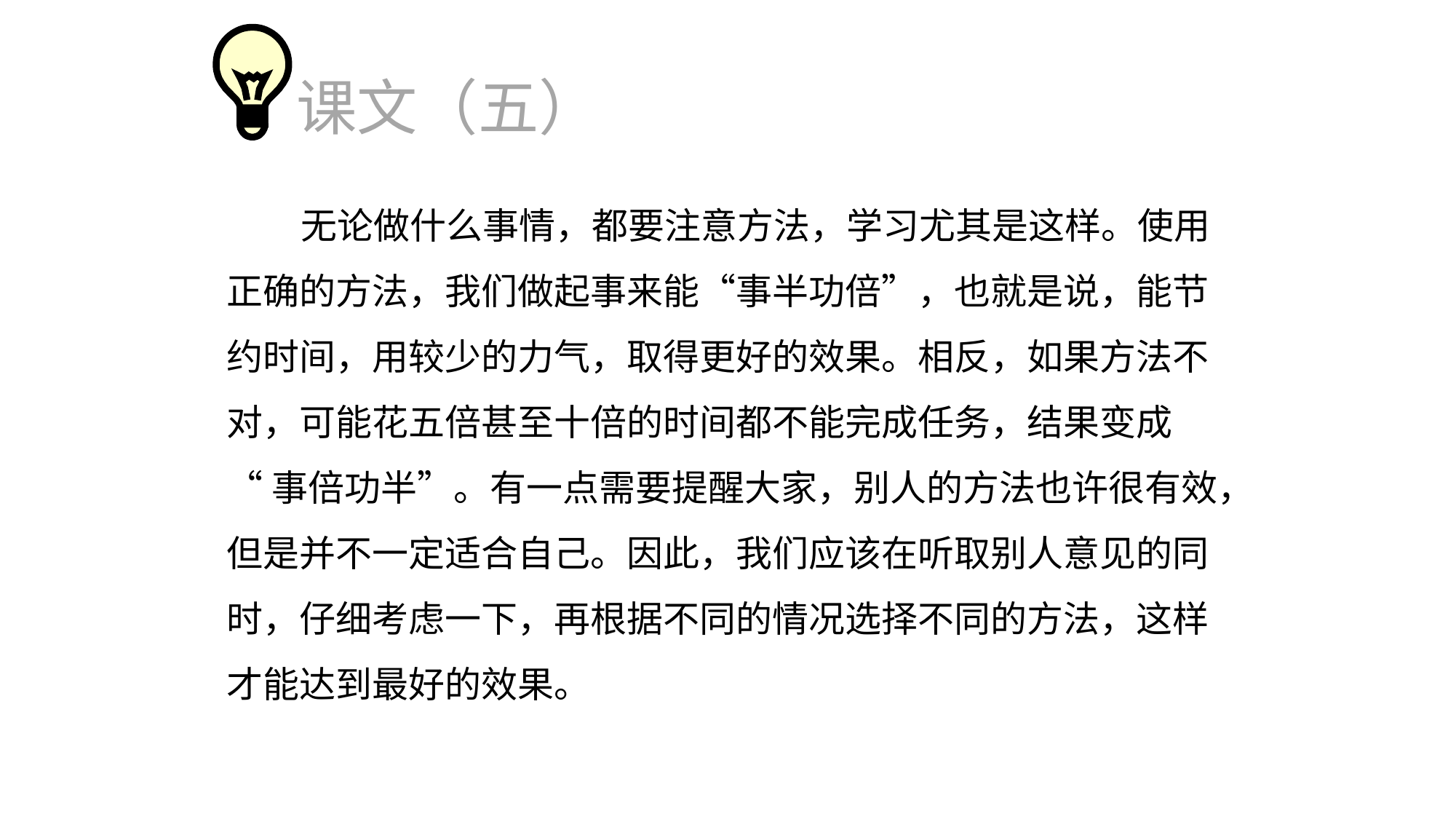

课文（五）
        无论做什么事情，都要注意方法，学习尤其是这样。使用
正确的方法，我们做起事来能“事半功倍”，也就是说，能节
约时间，用较少的力气，取得更好的效果。相反，如果方法不
对，可能花五倍甚至十倍的时间都不能完成任务，结果变成
“事倍功半”。有一点需要提醒大家，别人的方法也许很有效，
但是并不一定适合自己。因此，我们应该在听取别人意见的同
时，仔细考虑一下，再根据不同的情况选择不同的方法，这样
才能达到最好的效果。